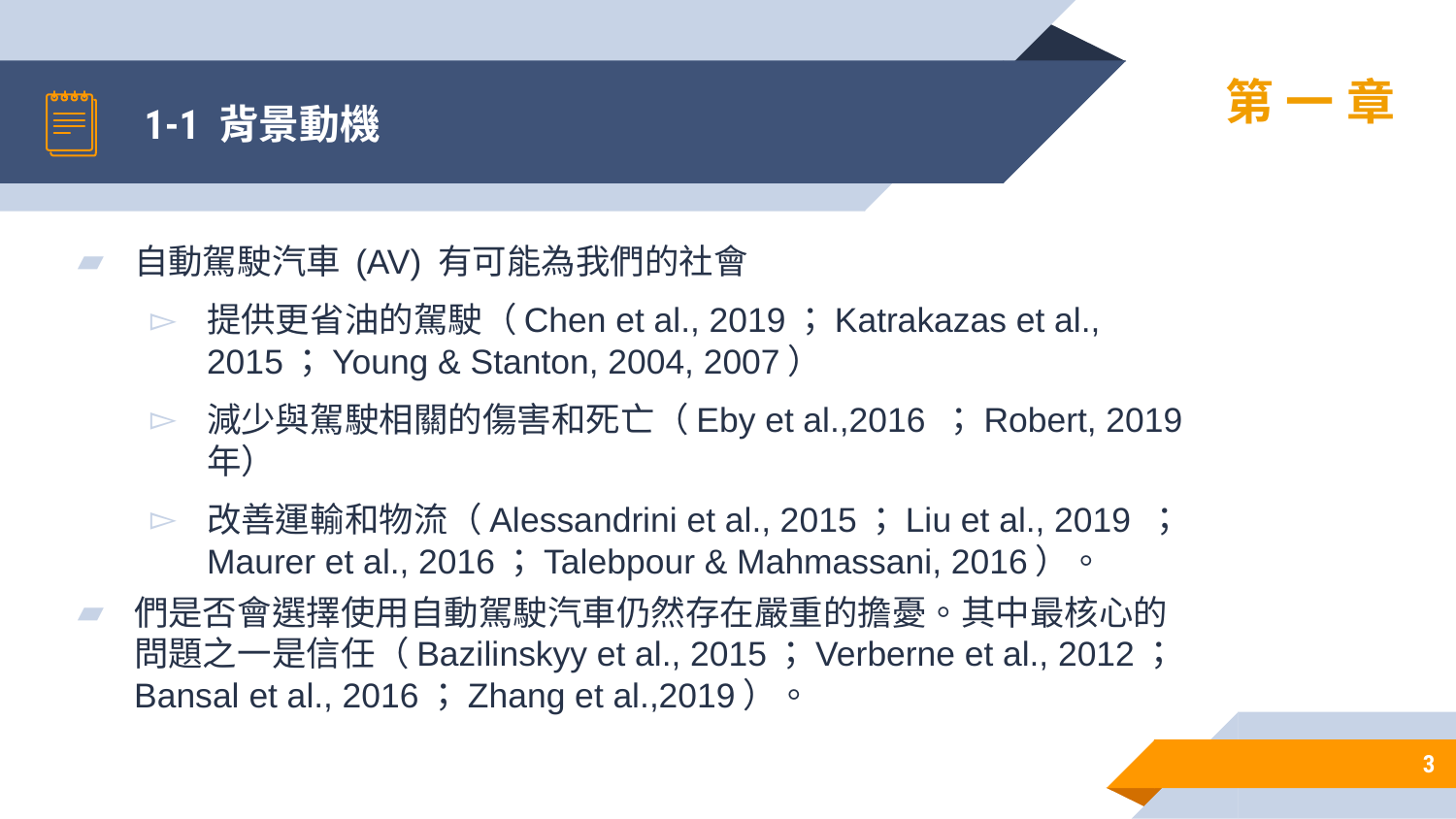

# 1-1 背景動機
第一章

自動駕駛汽車 (AV) 有可能為我們的社會
提供更省油的駕駛（Chen et al., 2019；Katrakazas et al., 2015；Young & Stanton, 2004, 2007）
減少與駕駛相關的傷害和死亡（Eby et al.,2016 ；Robert, 2019 年）
改善運輸和物流（Alessandrini et al., 2015；Liu et al., 2019 ；Maurer et al., 2016；Talebpour & Mahmassani, 2016）。
們是否會選擇使用自動駕駛汽車仍然存在嚴重的擔憂。其中最核心的問題之一是信任（Bazilinskyy et al., 2015；Verberne et al., 2012；Bansal et al., 2016；Zhang et al.,2019）。
3